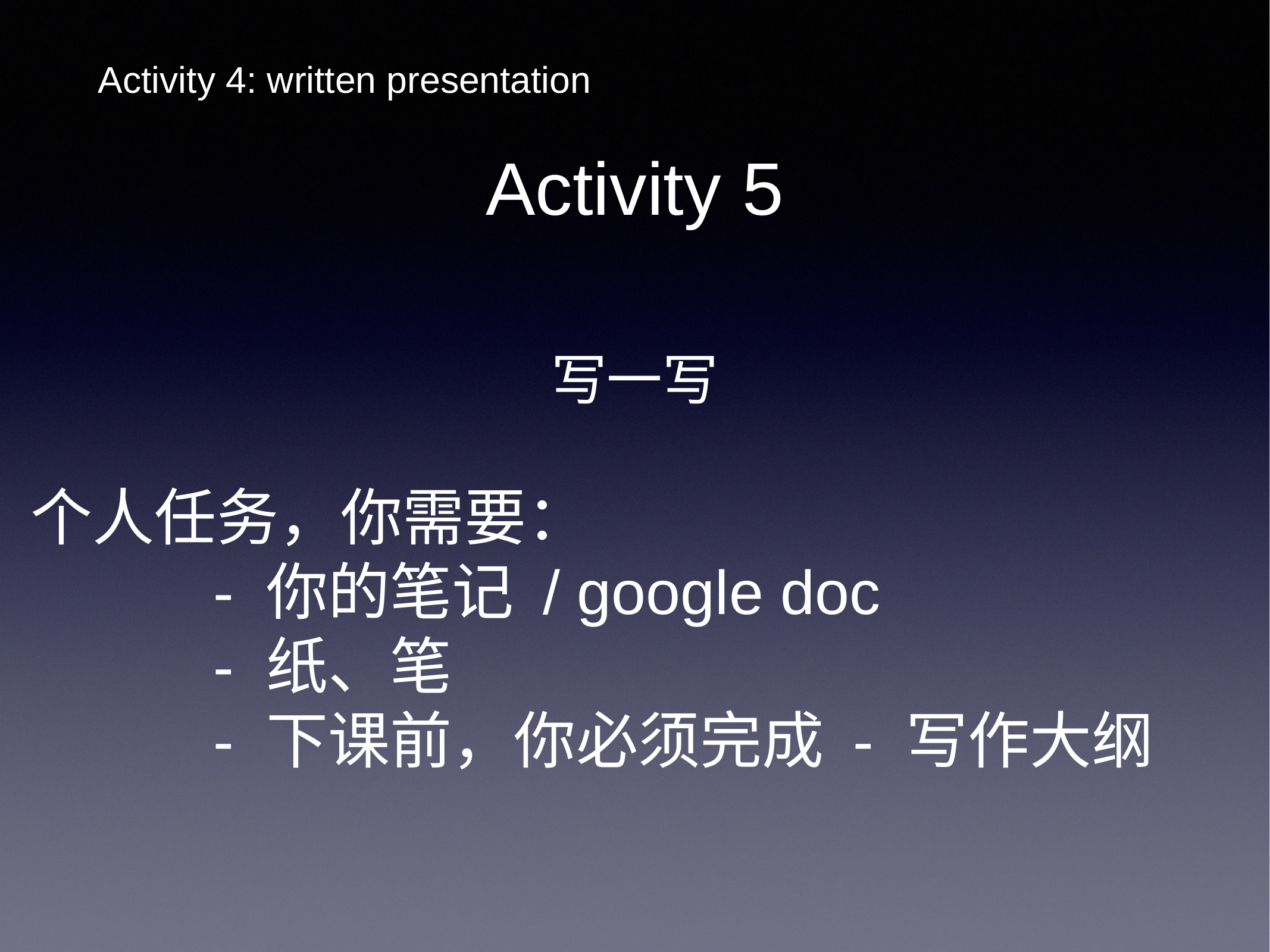

# Activity 4: written presentation

Activity 5
写一写

个人任务，你需要：
- 你的笔记 / google doc
- 纸、笔
- 下课前，你必须完成 - 写作大纲